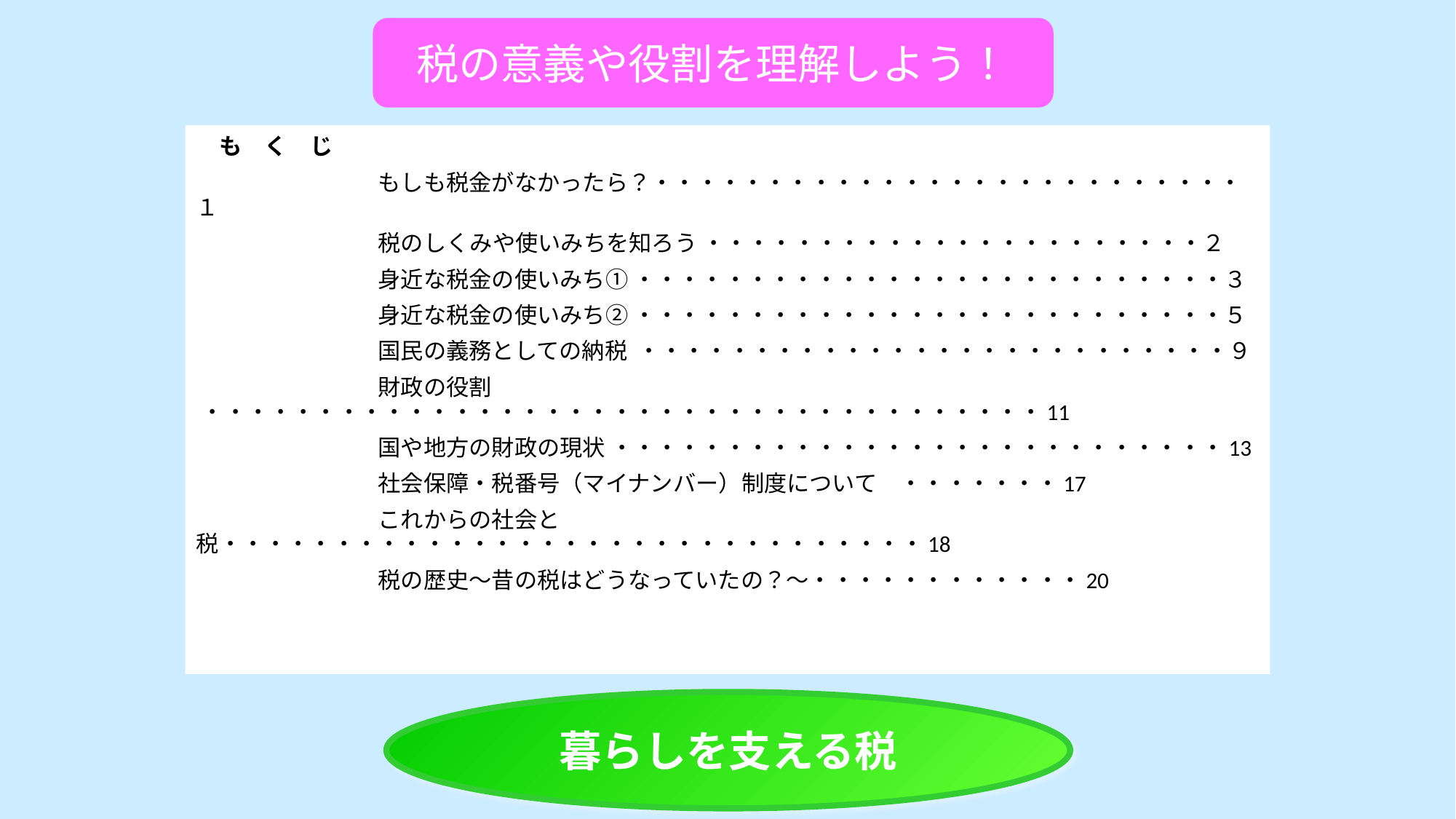

税の意義や役割を理解しよう！
　も　く　じ
　　　　　　　　もしも税金がなかったら？・・・・・・・・・・・・・・・・・・・・・・・・・・１
　　　　　　　　税のしくみや使いみちを知ろう ・・・・・・・・・・・・・・・・・・・・・・２
　　　　　　　　身近な税金の使いみち① ・・・・・・・・・・・・・・・・・・・・・・・・・・３
　　　　　　　　身近な税金の使いみち② ・・・・・・・・・・・・・・・・・・・・・・・・・・５
　　　　　　　　国民の義務としての納税  ・・・・・・・・・・・・・・・・・・・・・・・・・・９
　　　　　　　　財政の役割 ・・・・・・・・・・・・・・・・・・・・・・・・・・・・・・・・・・・・・11
　　　　　　　　国や地方の財政の現状 ・・・・・・・・・・・・・・・・・・・・・・・・・・・13
　　　　　　　　社会保障・税番号（マイナンバー）制度について　・・・・・・・17
　　　　　　　　これからの社会と税・・・・・・・・・・・・・・・・・・・・・・・・・・・・・・・18
　　　　　　　　税の歴史～昔の税はどうなっていたの？～・・・・・・・・・・・・20
暮らしを支える税